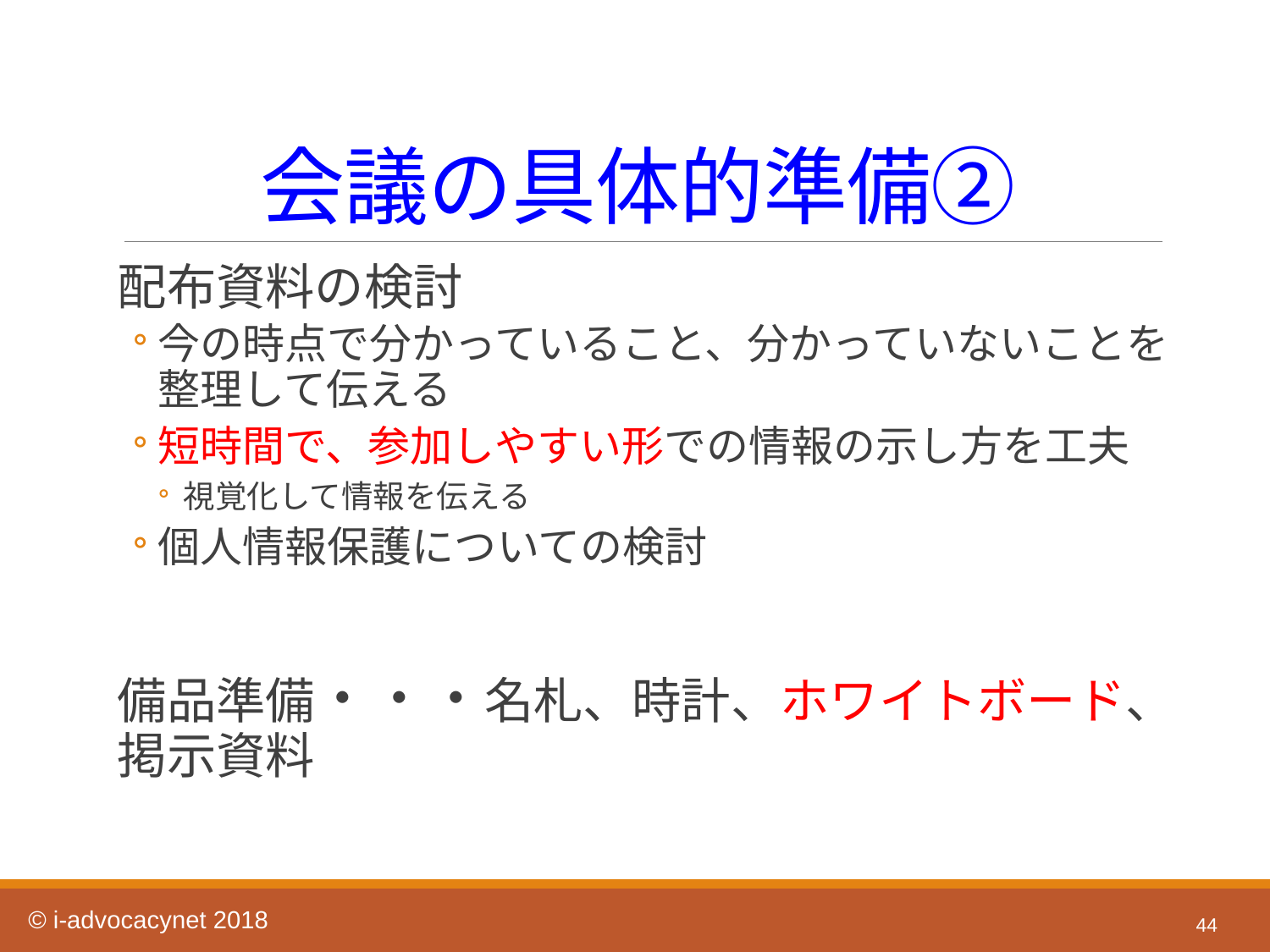

# 会議の具体的準備②
配布資料の検討
今の時点で分かっていること、分かっていないことを整理して伝える
短時間で、参加しやすい形での情報の示し方を工夫
視覚化して情報を伝える
個人情報保護についての検討

備品準備・・・名札、時計、ホワイトボード、掲示資料

44